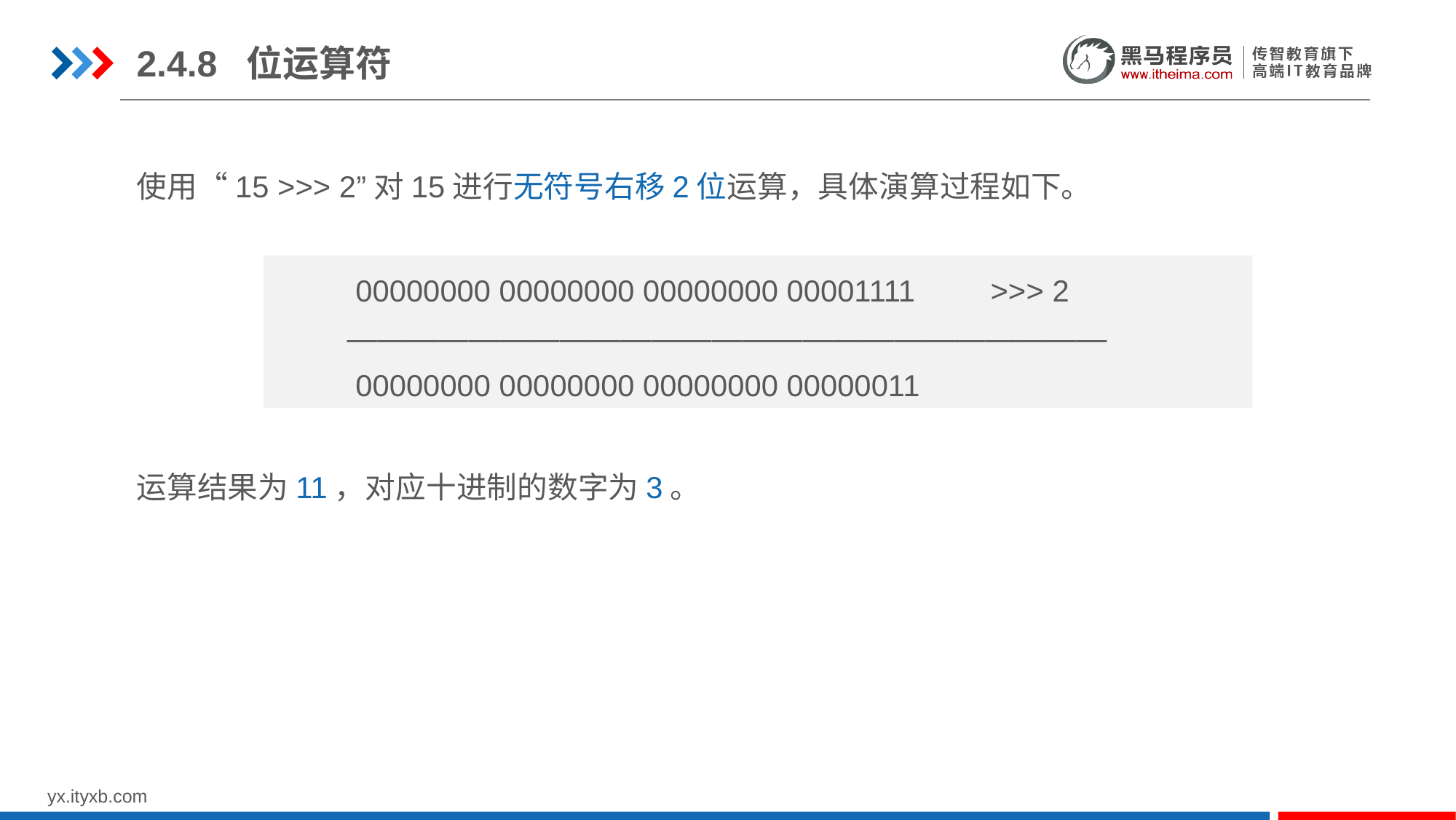

2.4.8  位运算符
使用“15 >>> 2”对15进行无符号右移2位运算，具体演算过程如下。

 00000000 00000000 00000000 00001111         >>> 2
—————————————————————————
 00000000 00000000 00000000 00000011
运算结果为11，对应十进制的数字为3。